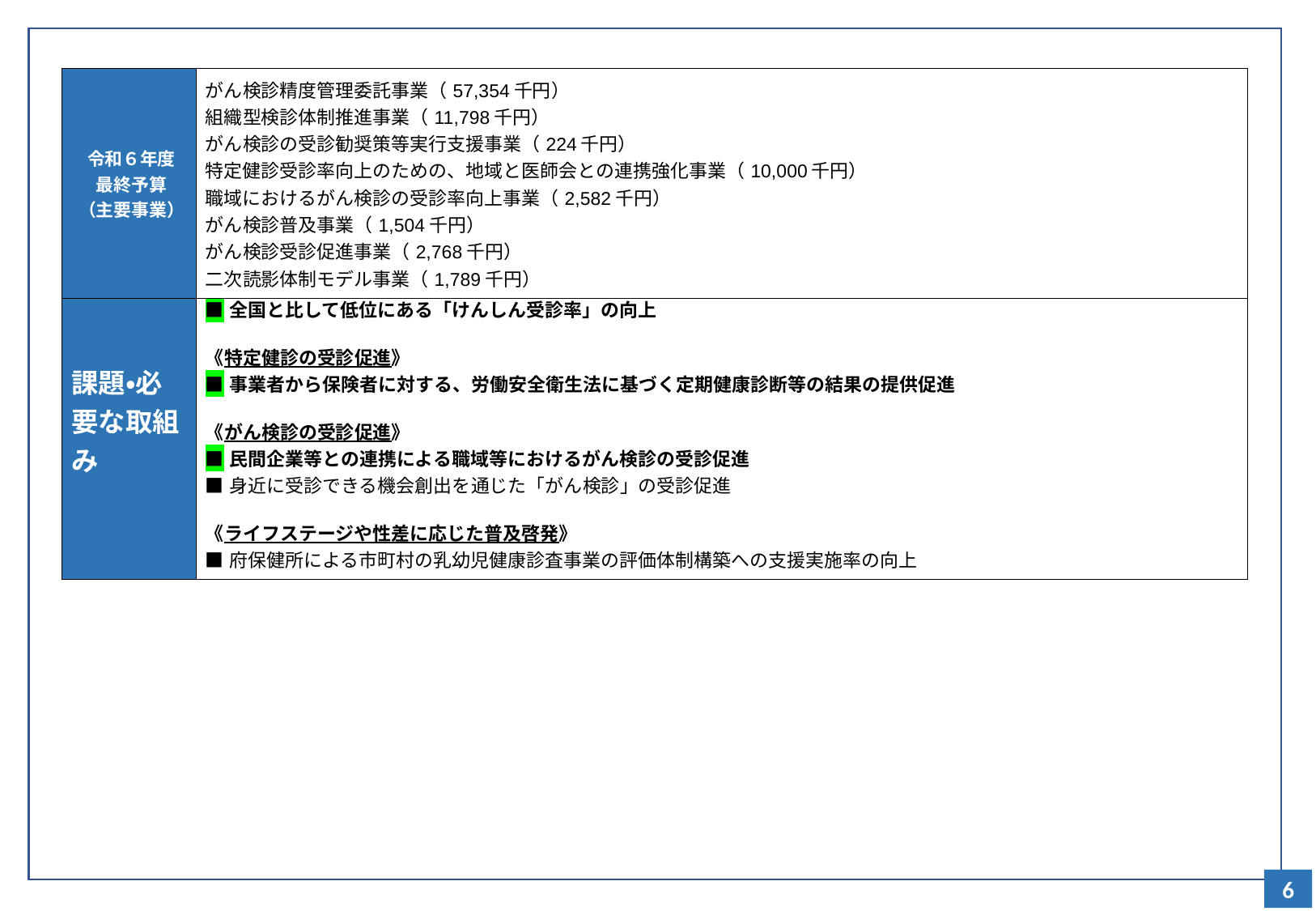

| 令和６年度 最終予算 （主要事業） | がん検診精度管理委託事業（57,354千円） 組織型検診体制推進事業（11,798千円） がん検診の受診勧奨策等実行支援事業（224千円） 特定健診受診率向上のための、地域と医師会との連携強化事業（10,000千円） 職域におけるがん検診の受診率向上事業（2,582千円） がん検診普及事業（1,504千円） がん検診受診促進事業（2,768千円） 二次読影体制モデル事業（1,789千円） |
| --- | --- |
| 課題・必要な取組み | 《共通》 ■全国と比して低位にある「けんしん受診率」の向上 《特定健診の受診促進》 ■事業者から保険者に対する、労働安全衛生法に基づく定期健康診断等の結果の提供促進 《がん検診の受診促進》 ■民間企業等との連携による職域等におけるがん検診の受診促進 ■身近に受診できる機会創出を通じた「がん検診」の受診促進 《ライフステージや性差に応じた普及啓発》 ■府保健所による市町村の乳幼児健康診査事業の評価体制構築への支援実施率の向上 |
| --- | --- |
6